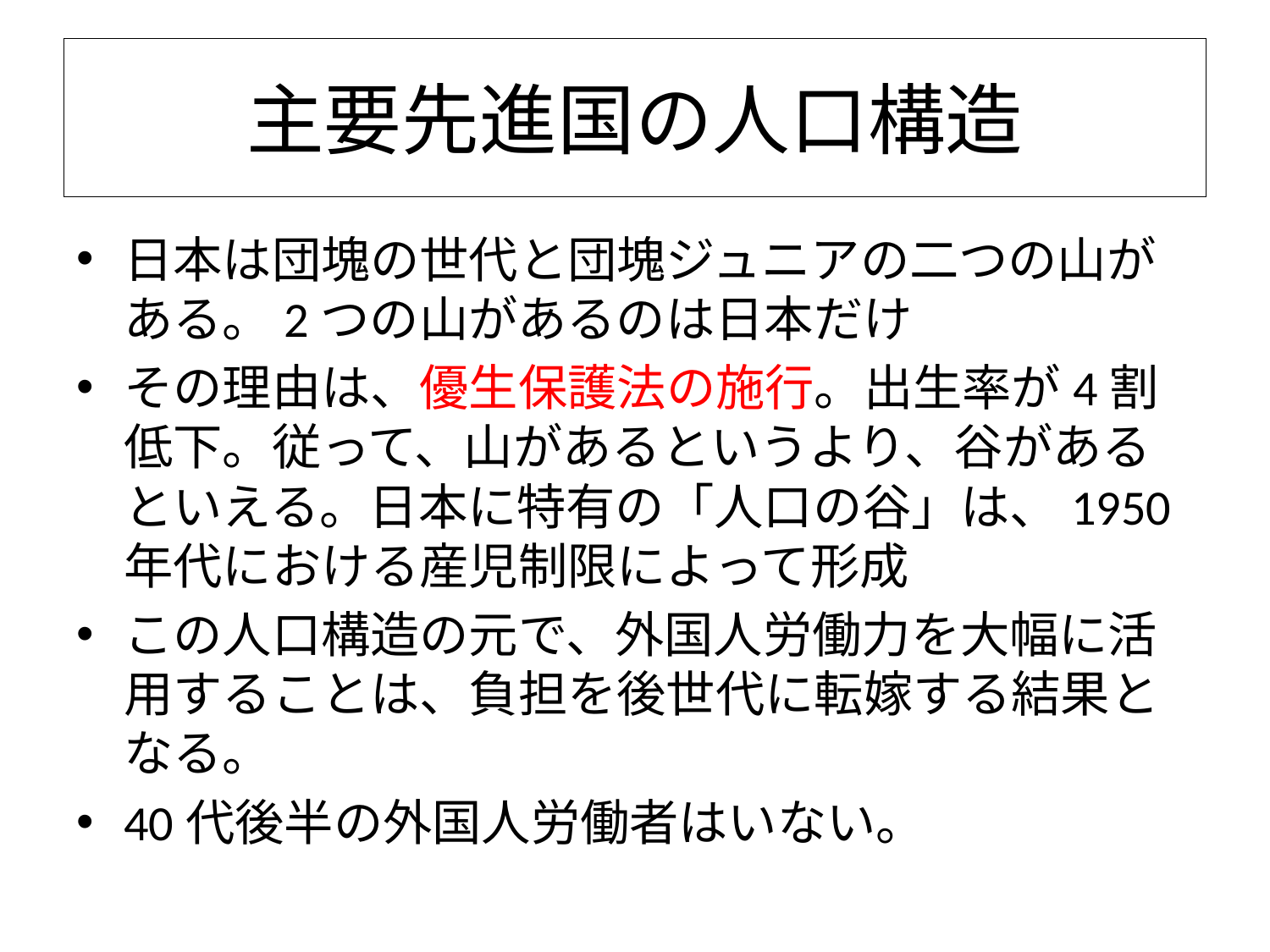

# 主要先進国の人口構造
日本は団塊の世代と団塊ジュニアの二つの山がある。2つの山があるのは日本だけ
その理由は、優生保護法の施行。出生率が4割低下。従って、山があるというより、谷があるといえる。日本に特有の「人口の谷」は、1950年代における産児制限によって形成
この人口構造の元で、外国人労働力を大幅に活用することは、負担を後世代に転嫁する結果となる。
40代後半の外国人労働者はいない。